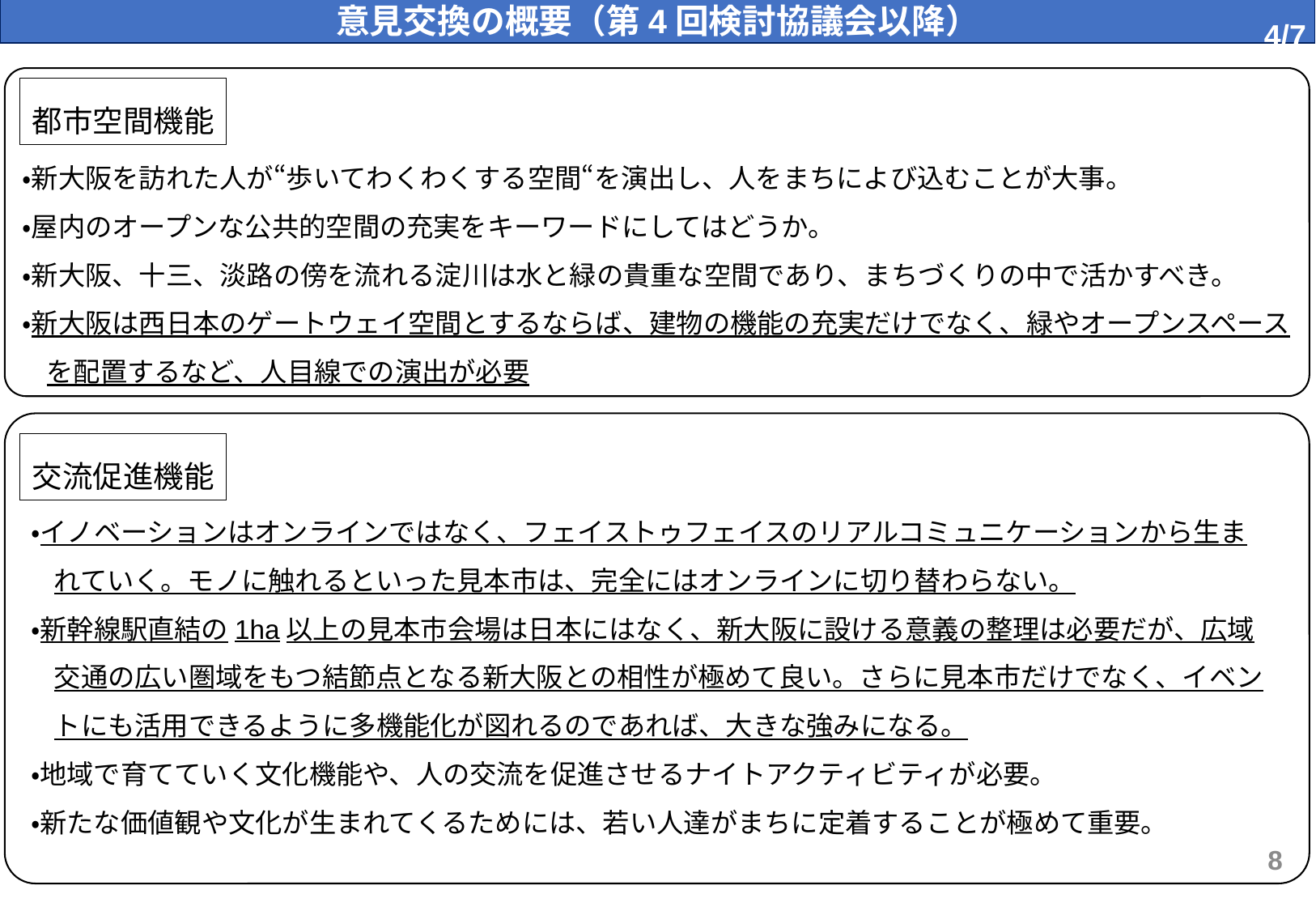

意見交換の概要（第4回検討協議会以降）
4/7

都市空間機能
・新大阪を訪れた人が“歩いてわくわくする空間“を演出し、人をまちによび込むことが大事。
・屋内のオープンな公共的空間の充実をキーワードにしてはどうか。
・新大阪、十三、淡路の傍を流れる淀川は水と緑の貴重な空間であり、まちづくりの中で活かすべき。
・新大阪は西日本のゲートウェイ空間とするならば、建物の機能の充実だけでなく、緑やオープンスペースを配置するなど、人目線での演出が必要

交流促進機能
・イノベーションはオンラインではなく、フェイストゥフェイスのリアルコミュニケーションから生まれていく。モノに触れるといった見本市は、完全にはオンラインに切り替わらない。
・新幹線駅直結の1ha以上の見本市会場は日本にはなく、新大阪に設ける意義の整理は必要だが、広域交通の広い圏域をもつ結節点となる新大阪との相性が極めて良い。さらに見本市だけでなく、イベントにも活用できるように多機能化が図れるのであれば、大きな強みになる。
・地域で育てていく文化機能や、人の交流を促進させるナイトアクティビティが必要。
・新たな価値観や文化が生まれてくるためには、若い人達がまちに定着することが極めて重要。

8